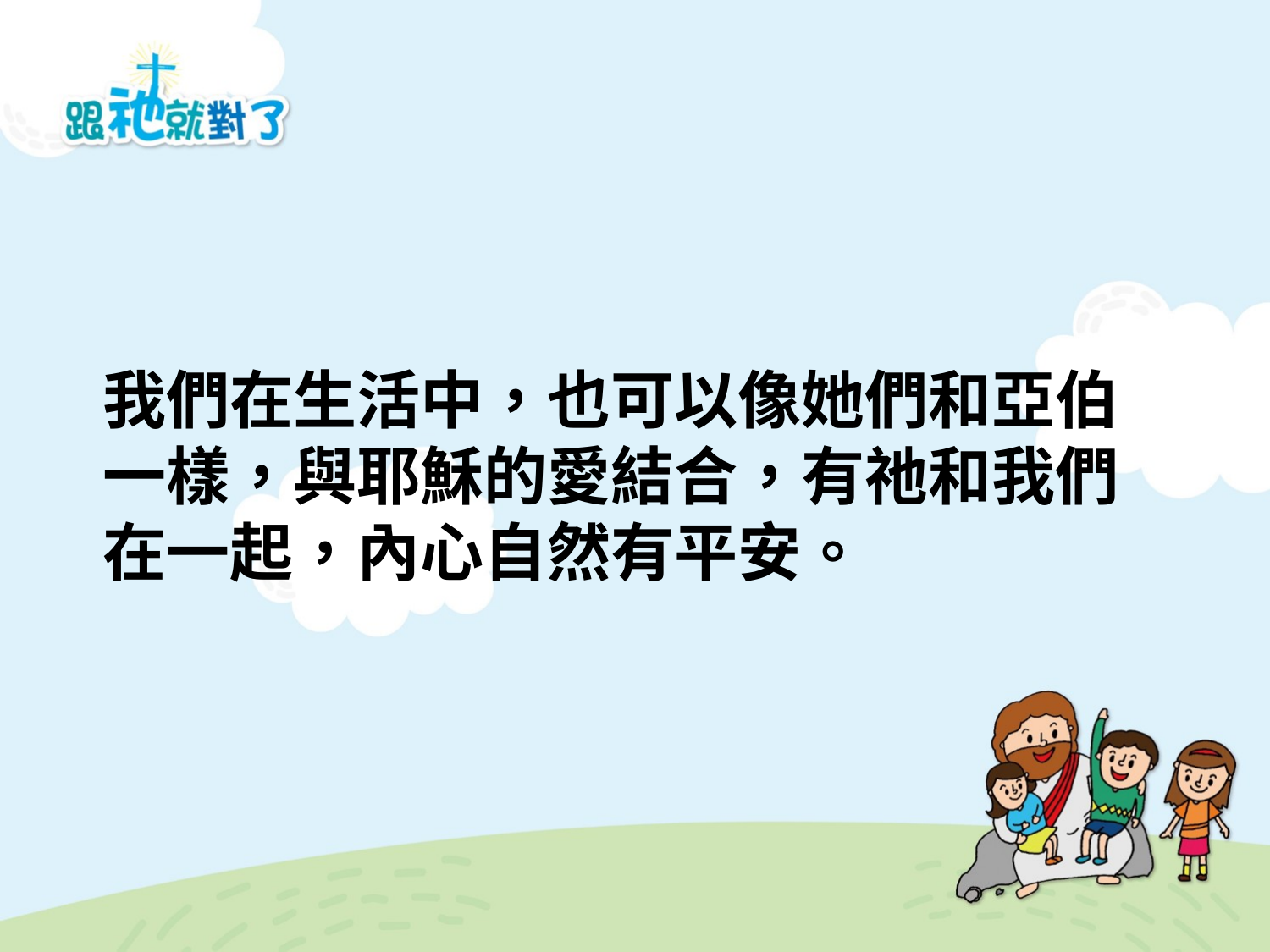

我們在生活中，也可以像她們和亞伯一樣，與耶穌的愛結合，有祂和我們在一起，內心自然有平安。